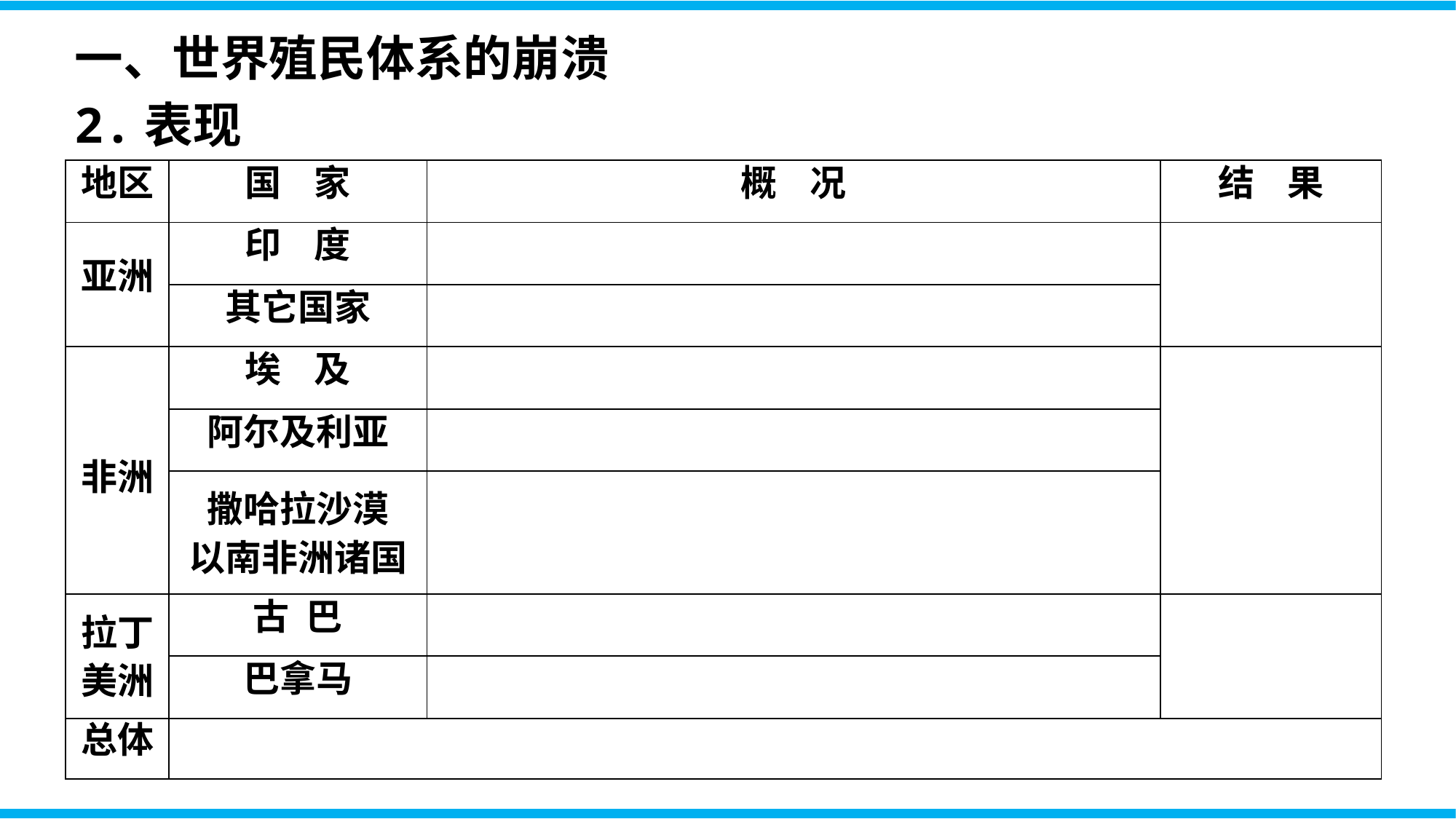

一、世界殖民体系的崩溃
2.表现
| 地区 | 国 家 | 概 况 | 结 果 |
| --- | --- | --- | --- |
| 亚洲 | 印 度 |  |  |
|  | 其它国家 |  |  |
| 非洲 | 埃 及 |  |  |
|  | 阿尔及利亚 |  |  |
|  | 撒哈拉沙漠 以南非洲诸国 |  |  |
| 拉丁美洲 | 古 巴 |  |  |
|  | 巴拿马 |  |  |
| 总体 |  |  |  |